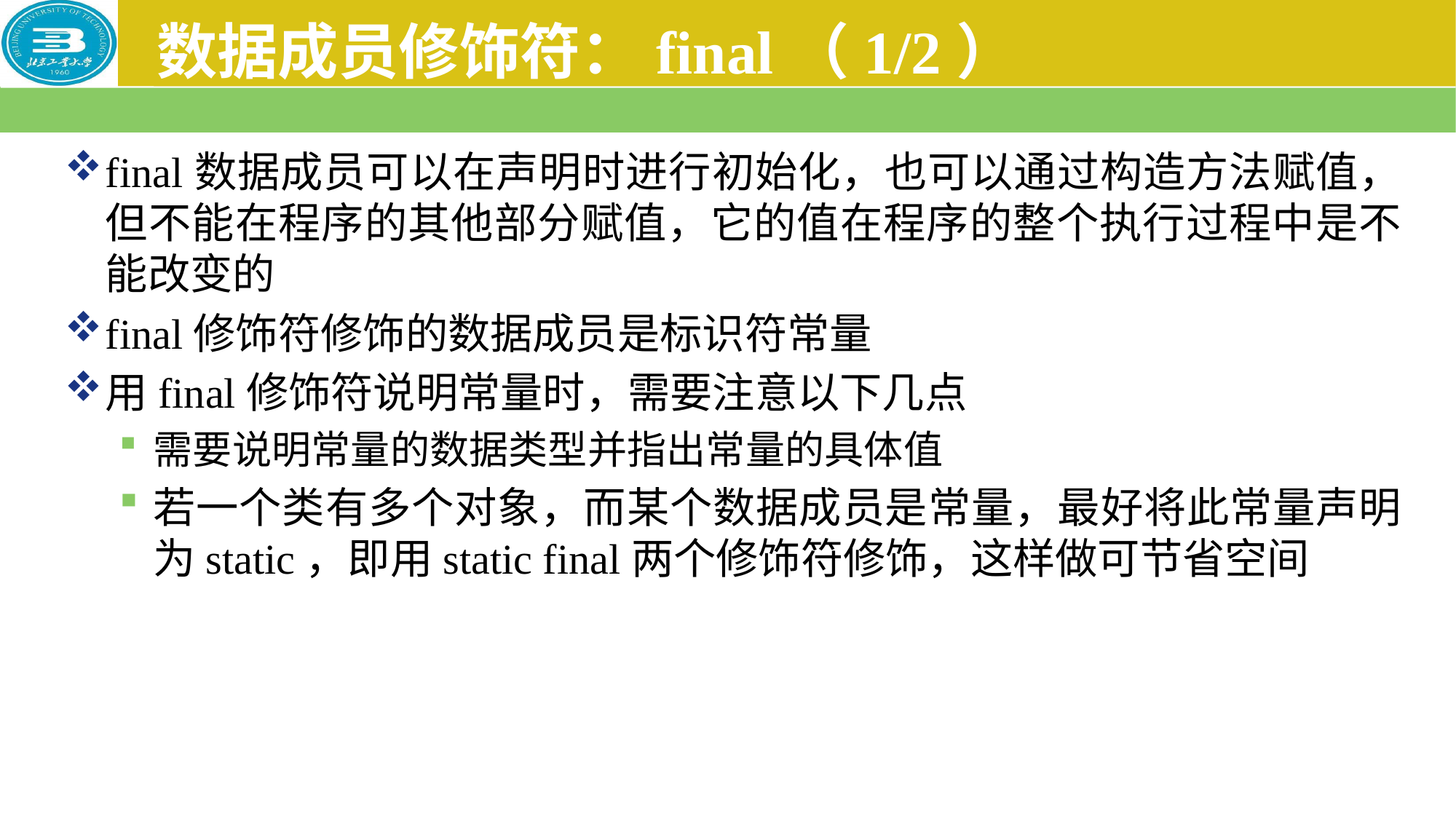

# 数据成员修饰符：final（1/2）
final数据成员可以在声明时进行初始化，也可以通过构造方法赋值，但不能在程序的其他部分赋值，它的值在程序的整个执行过程中是不能改变的
final修饰符修饰的数据成员是标识符常量
用final修饰符说明常量时，需要注意以下几点
需要说明常量的数据类型并指出常量的具体值
若一个类有多个对象，而某个数据成员是常量，最好将此常量声明为static，即用static final两个修饰符修饰，这样做可节省空间